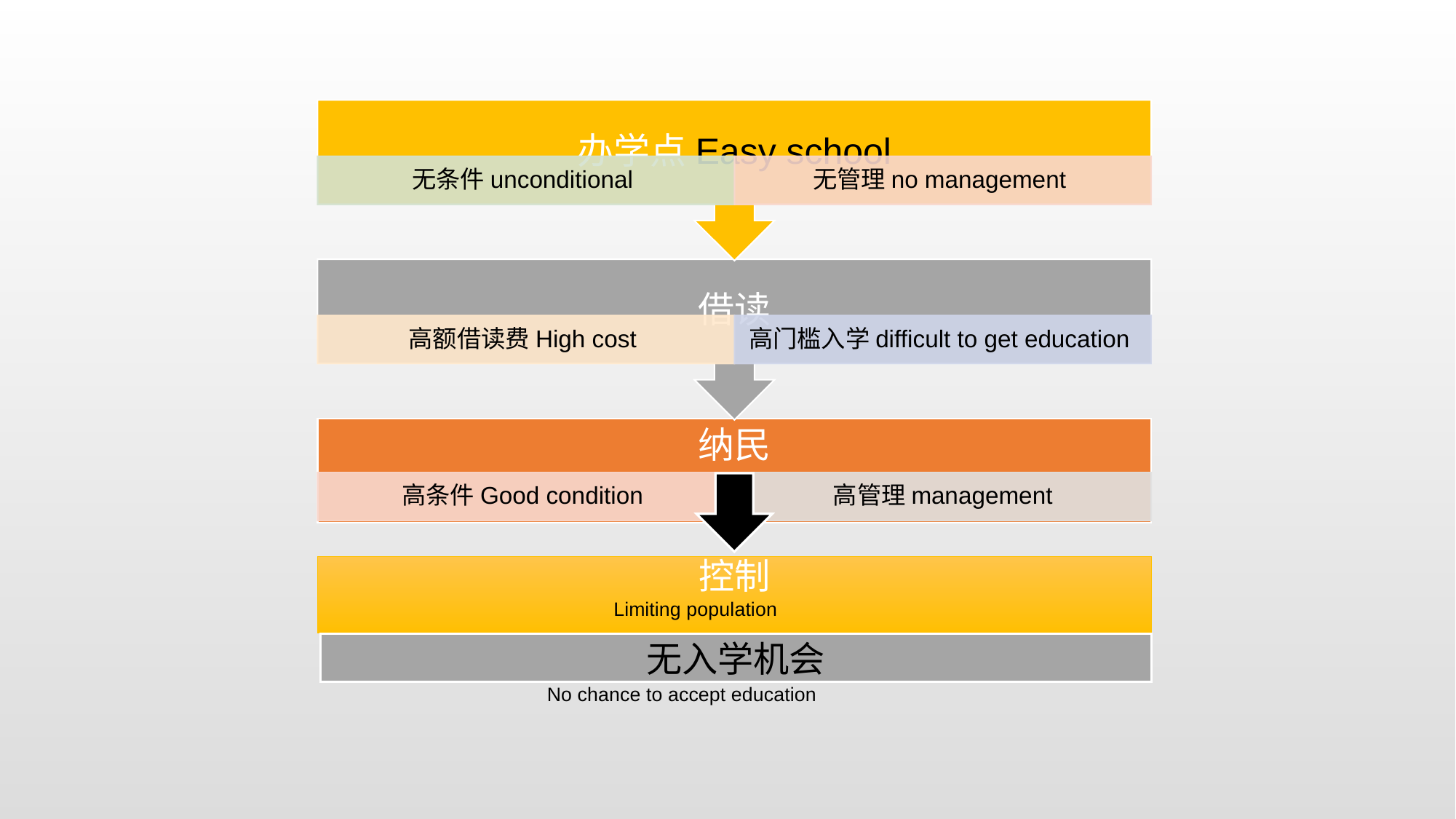

纳民
高条件Good condition
高管理management
借读
高额借读费High cost
高门槛入学difficult to get education
办学点Easy school
无条件unconditional
无管理no management

控制
Limiting population

无入学机会

No chance to accept education